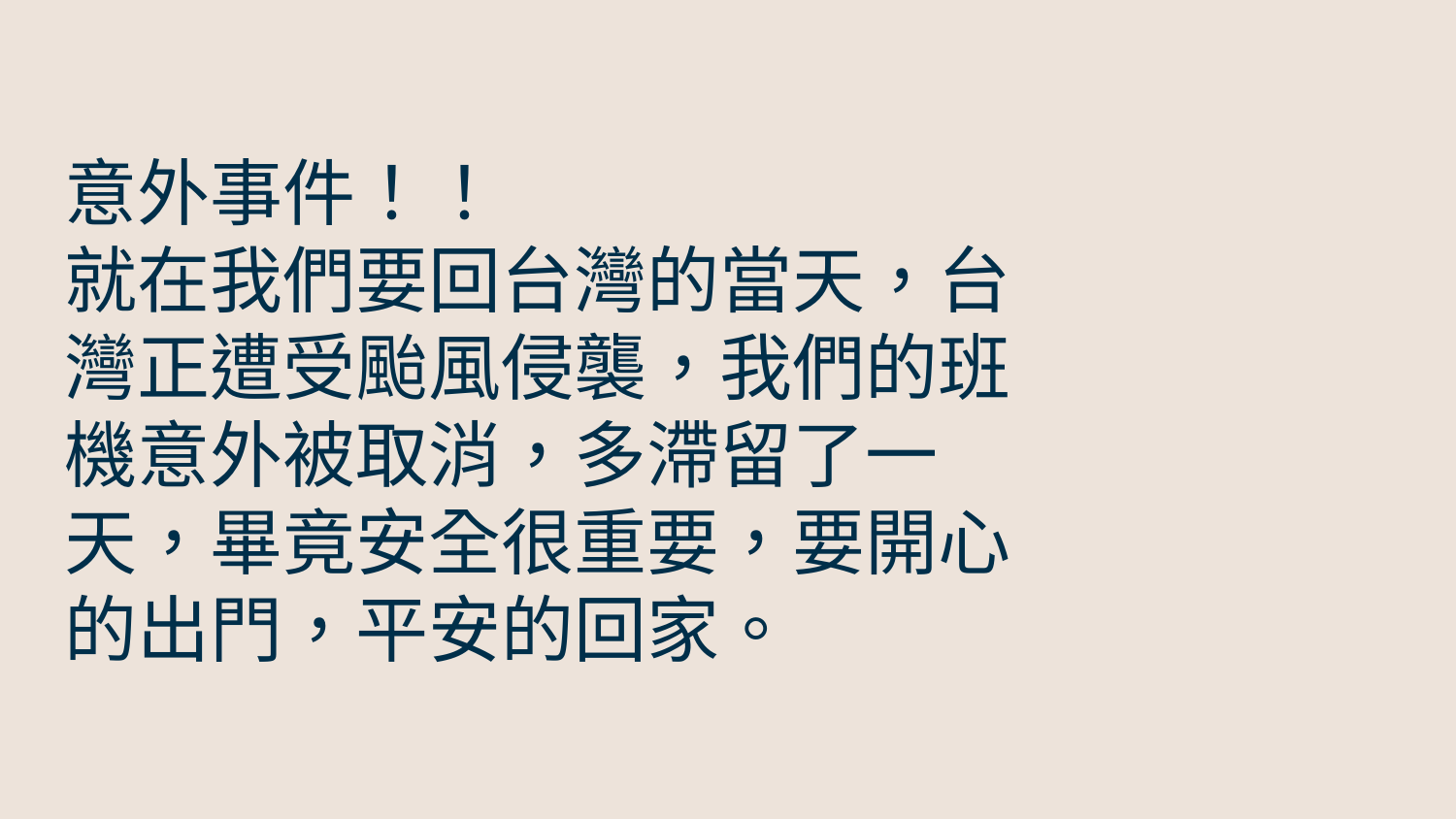

# 意外事件！！
就在我們要回台灣的當天，台灣正遭受颱風侵襲，我們的班機意外被取消，多滯留了一天，畢竟安全很重要，要開心的出門，平安的回家。